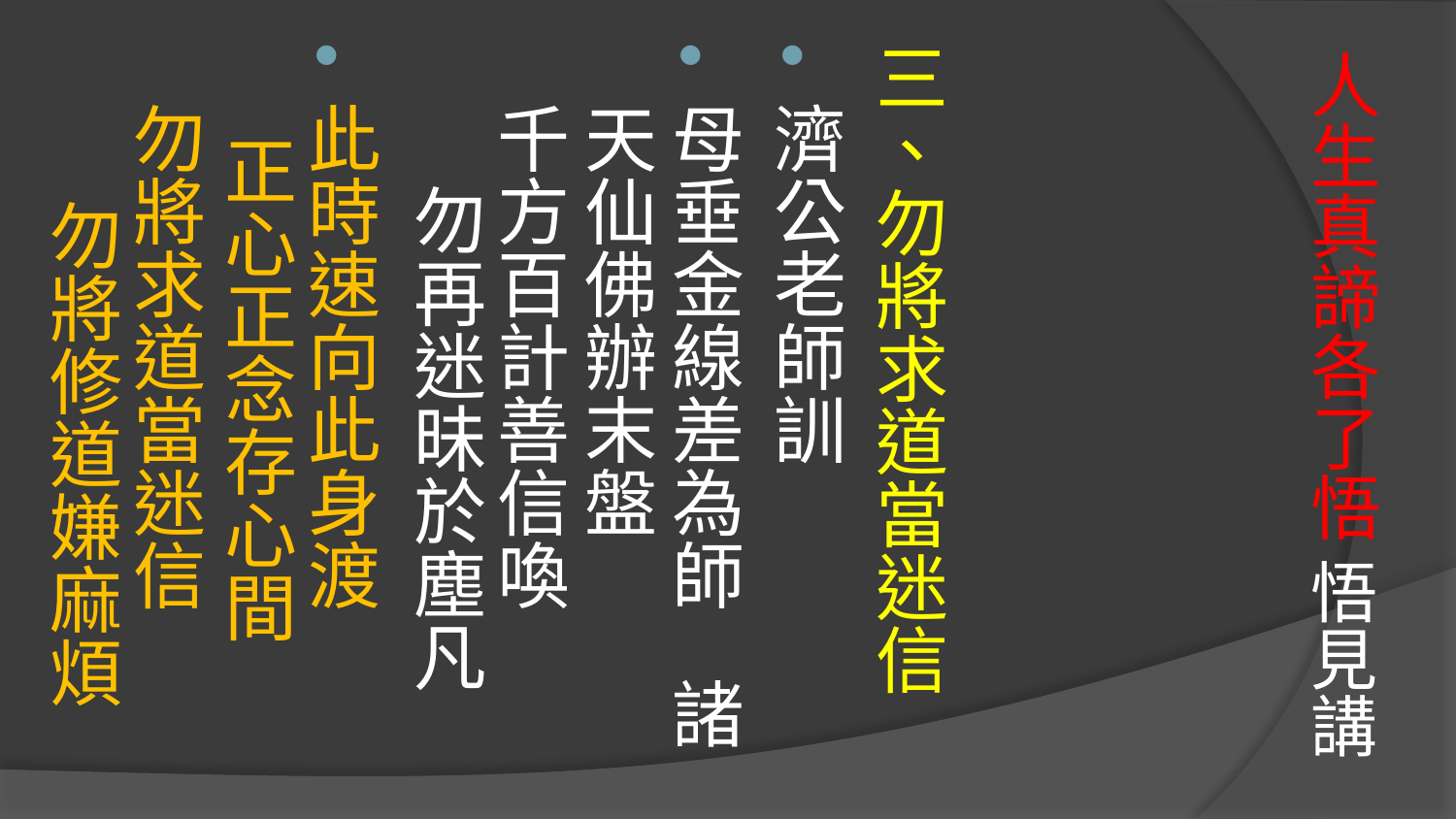

三、勿將求道當迷信
濟公老師訓
母垂金線差為師    諸天仙佛辦末盤
千方百計善信喚                勿再迷昧於塵凡
此時速向此身渡             正心正念存心間
勿將求道當迷信                 勿將修道嫌麻煩
# 人生真諦各了悟 悟見講